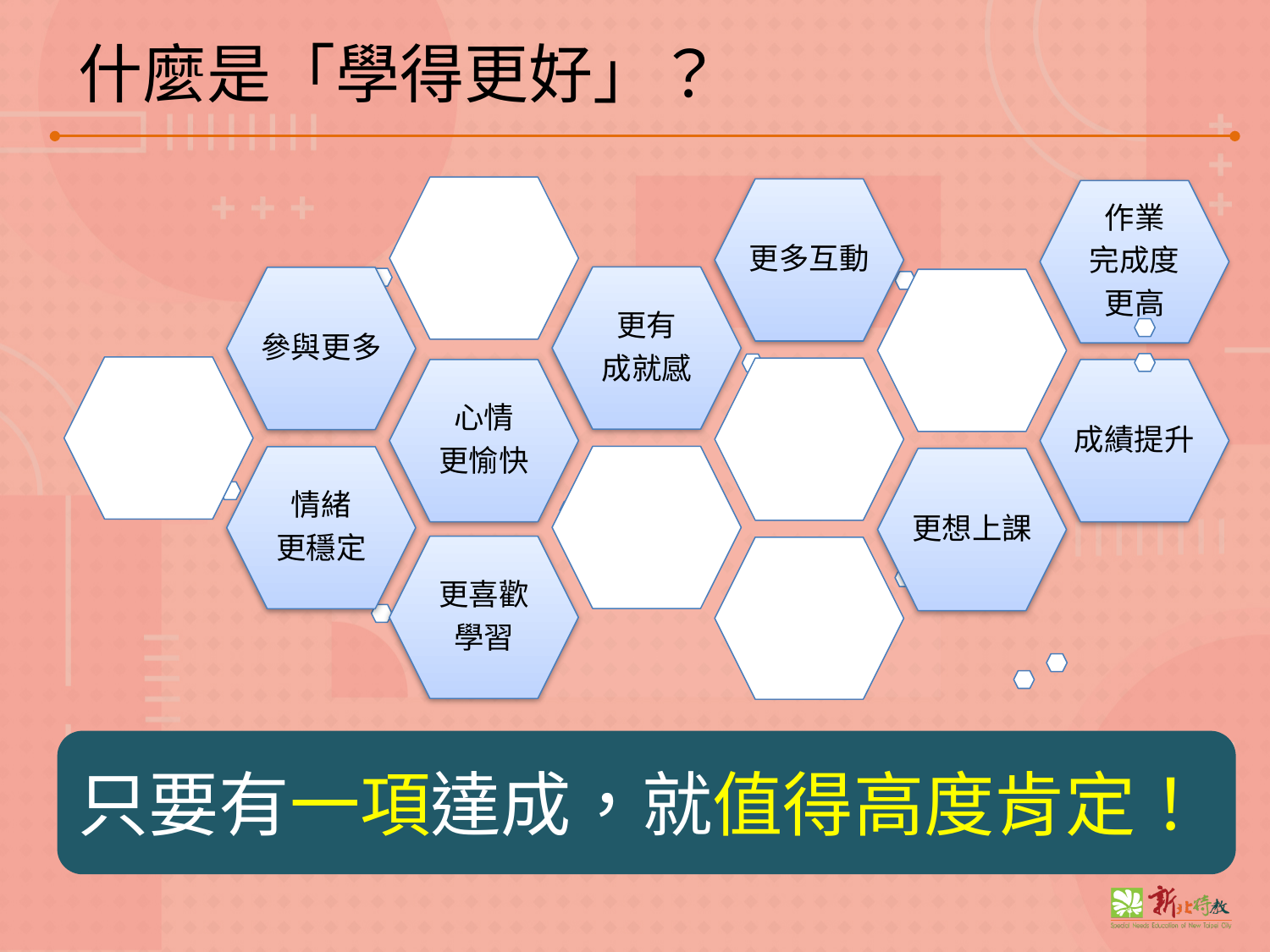

# 什麼是「學得更好」？

更多互動
作業
完成度
更高
更有
成就感
參與更多

心情
更愉快
成績提升

情緒
更穩定
更想上課
更喜歡
學習

只要有一項達成，就值得高度肯定！